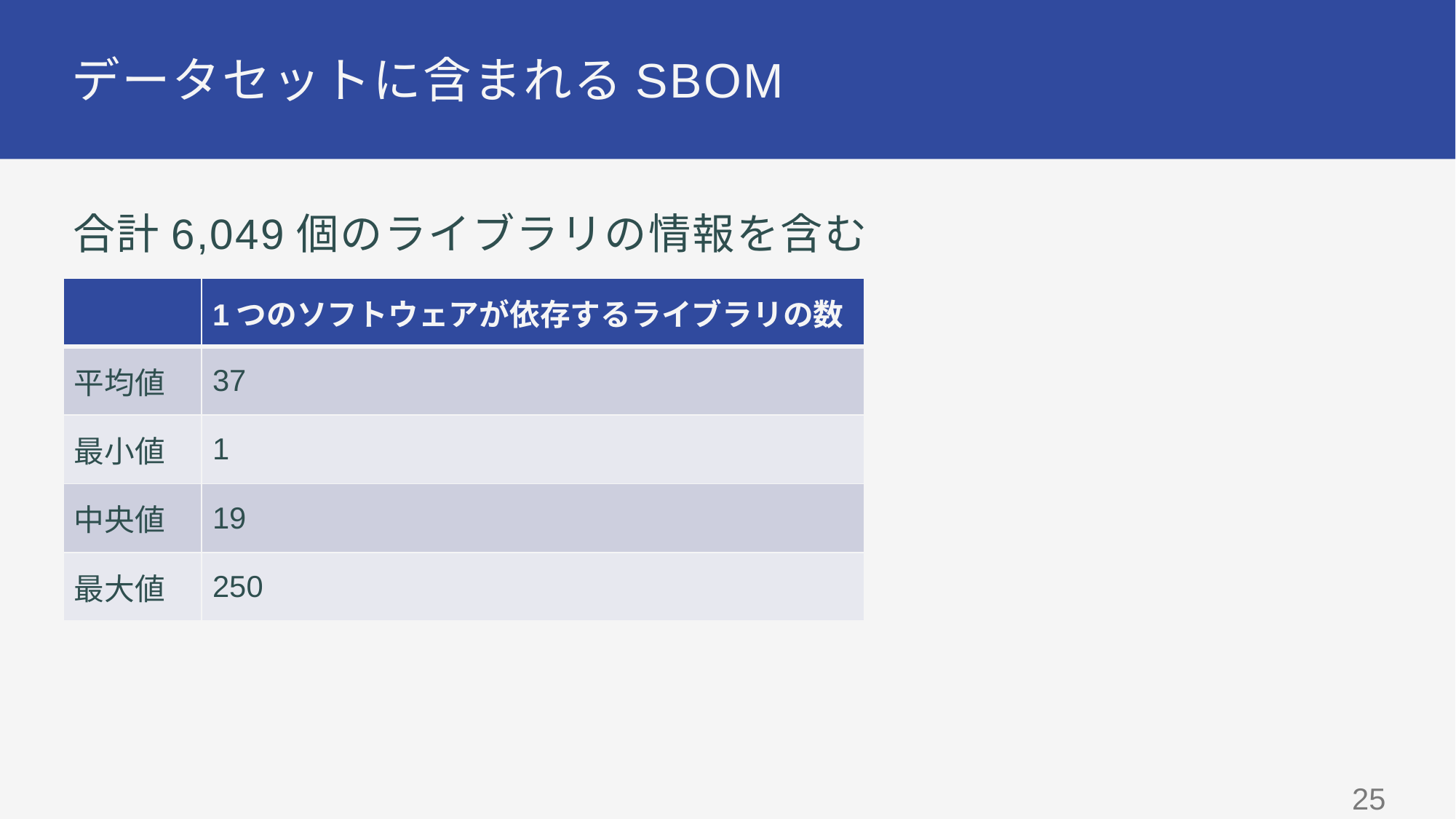

# データセットに含まれるSBOM
合計6,049個のライブラリの情報を含む
|  | 1つのソフトウェアが依存するライブラリの数 |
| --- | --- |
| 平均値 | 37 |
| 最小値 | 1 |
| 中央値 | 19 |
| 最大値 | 250 |
25